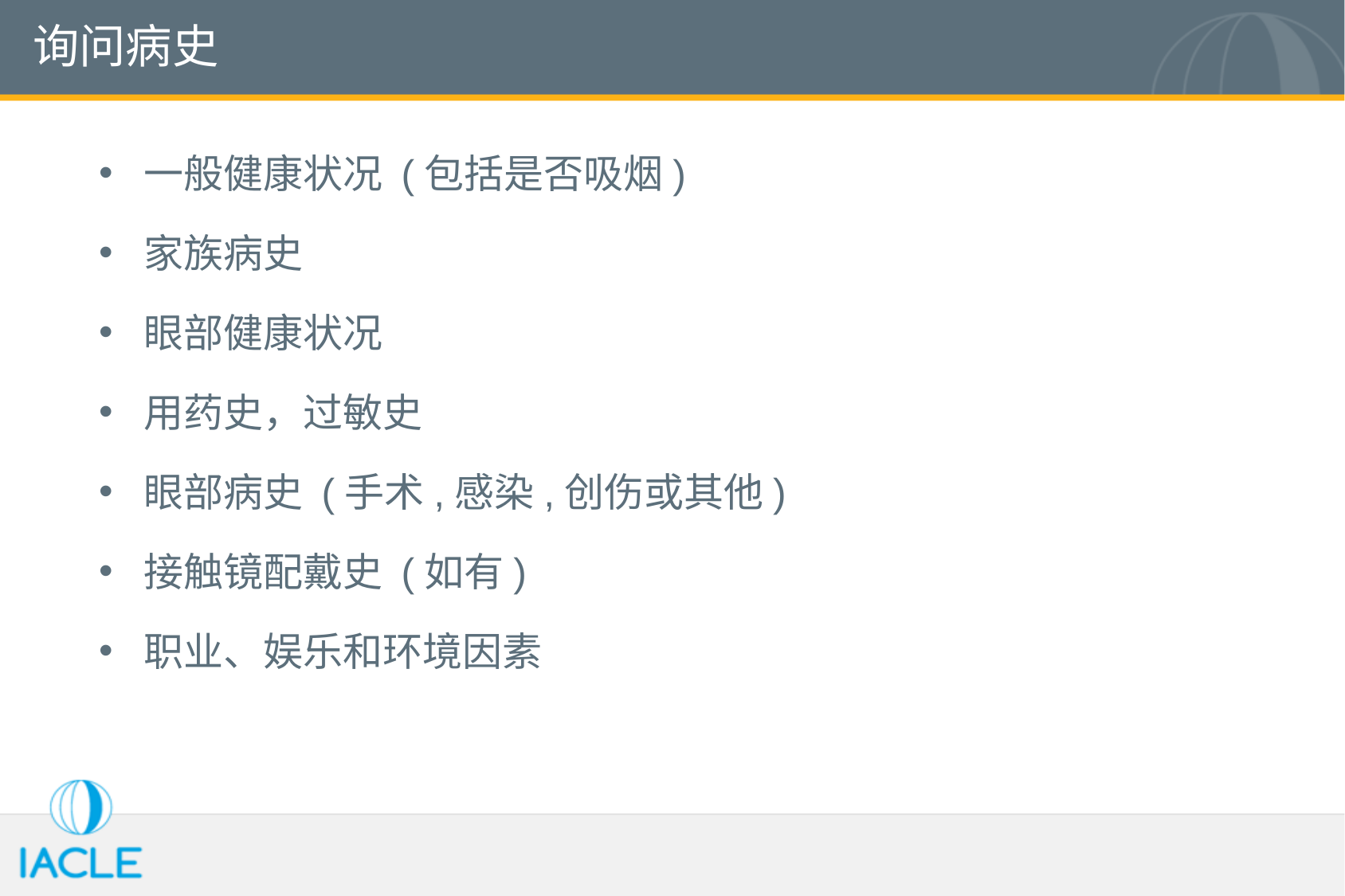

# 询问病史
一般健康状况 (包括是否吸烟)
家族病史
眼部健康状况
用药史，过敏史
眼部病史 (手术,感染,创伤或其他)
接触镜配戴史 (如有)
职业、娱乐和环境因素